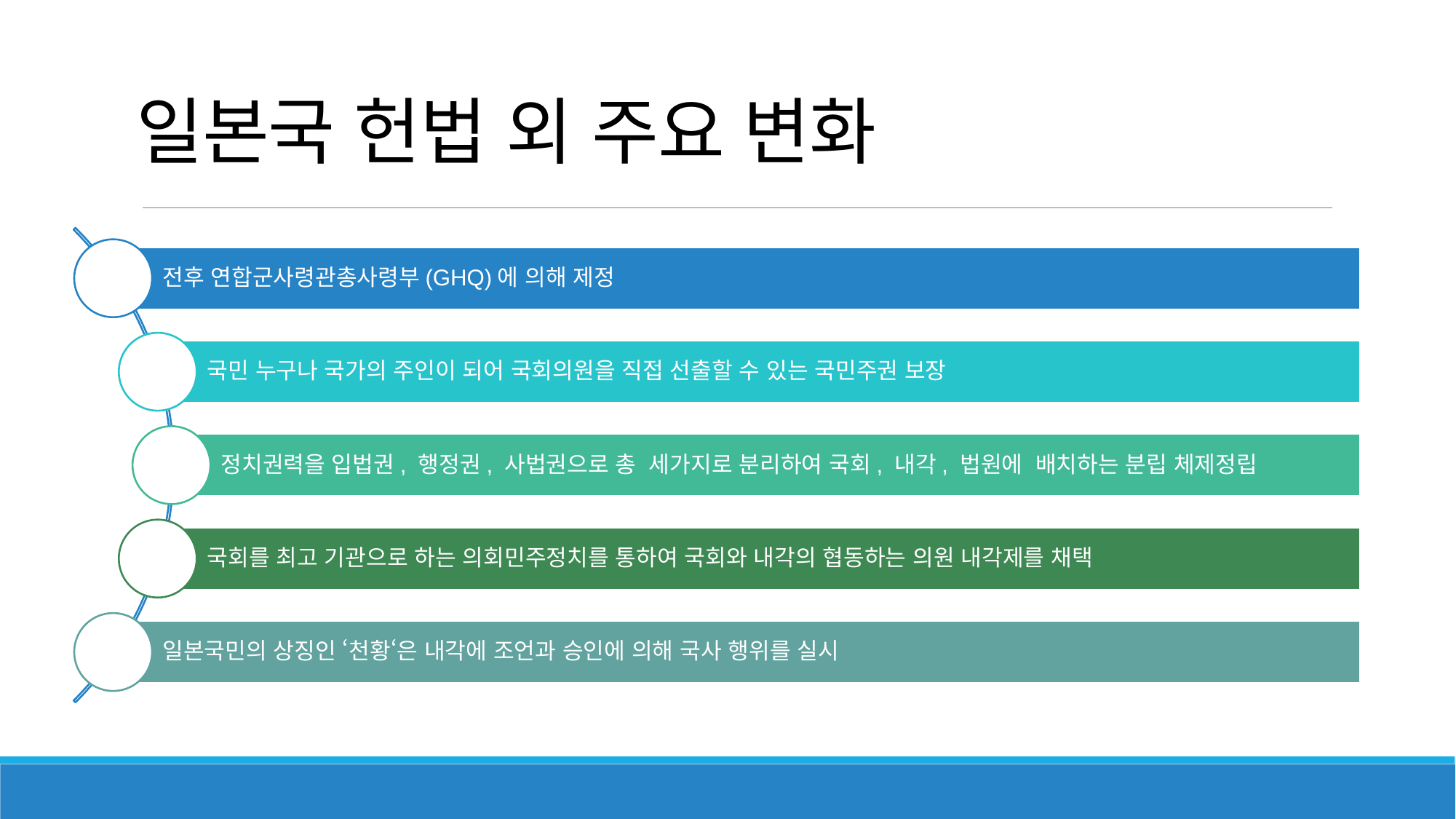

# 일본국 헌법 외 주요 변화
전후 연합군사령관총사령부(GHQ)에 의해 제정
국민 누구나 국가의 주인이 되어 국회의원을 직접 선출할 수 있는 국민주권 보장
정치권력을 입법권, 행정권, 사법권으로 총  세가지로 분리하여 국회, 내각, 법원에  배치하는 분립 체제정립
국회를 최고 기관으로 하는 의회민주정치를 통하여 국회와 내각의 협동하는 의원 내각제를 채택
일본국민의 상징인 ‘천황‘은 내각에 조언과 승인에 의해 국사 행위를 실시